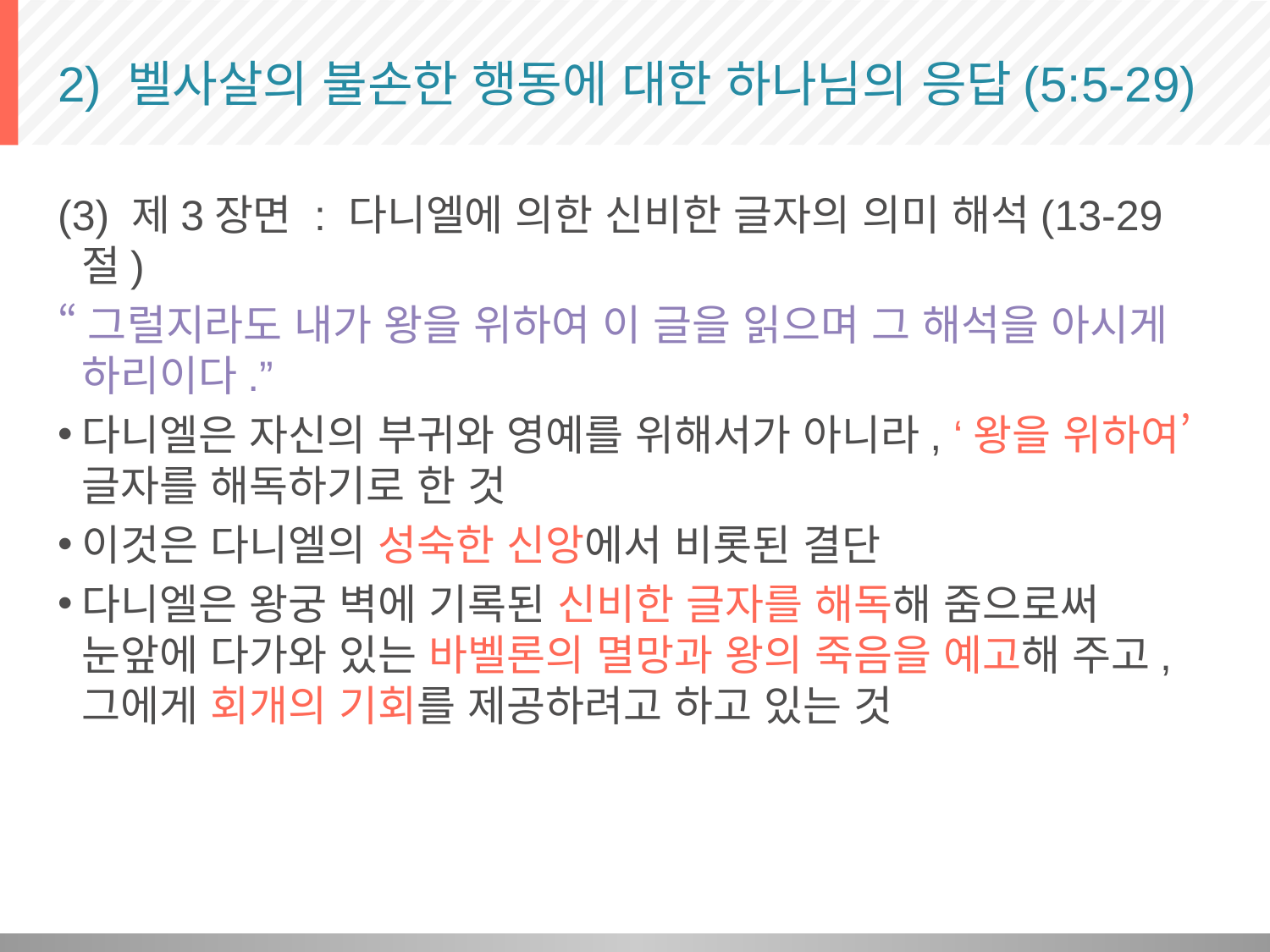

# 2) 벨사살의 불손한 행동에 대한 하나님의 응답(5:5-29)
(3) 제3장면 : 다니엘에 의한 신비한 글자의 의미 해석(13-29절)
“그럴지라도 내가 왕을 위하여 이 글을 읽으며 그 해석을 아시게 하리이다.”
다니엘은 자신의 부귀와 영예를 위해서가 아니라, ‘왕을 위하여’ 글자를 해독하기로 한 것
이것은 다니엘의 성숙한 신앙에서 비롯된 결단
다니엘은 왕궁 벽에 기록된 신비한 글자를 해독해 줌으로써 눈앞에 다가와 있는 바벨론의 멸망과 왕의 죽음을 예고해 주고, 그에게 회개의 기회를 제공하려고 하고 있는 것